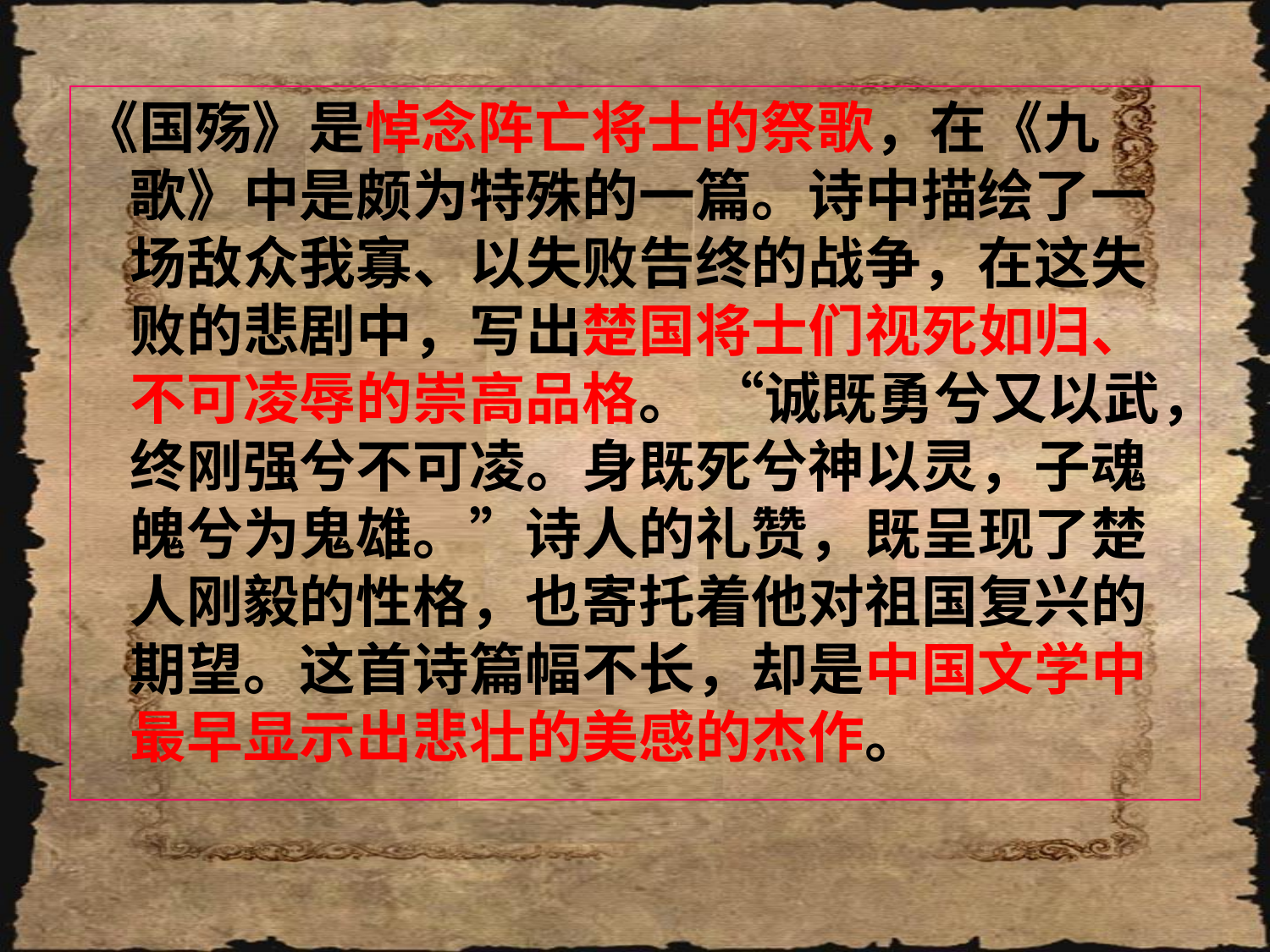

《国殇》是悼念阵亡将士的祭歌，在《九歌》中是颇为特殊的一篇。诗中描绘了一场敌众我寡、以失败告终的战争，在这失败的悲剧中，写出楚国将士们视死如归、不可凌辱的崇高品格。 “诚既勇兮又以武，终刚强兮不可凌。身既死兮神以灵，子魂魄兮为鬼雄。”诗人的礼赞，既呈现了楚人刚毅的性格，也寄托着他对祖国复兴的期望。这首诗篇幅不长，却是中国文学中最早显示出悲壮的美感的杰作。